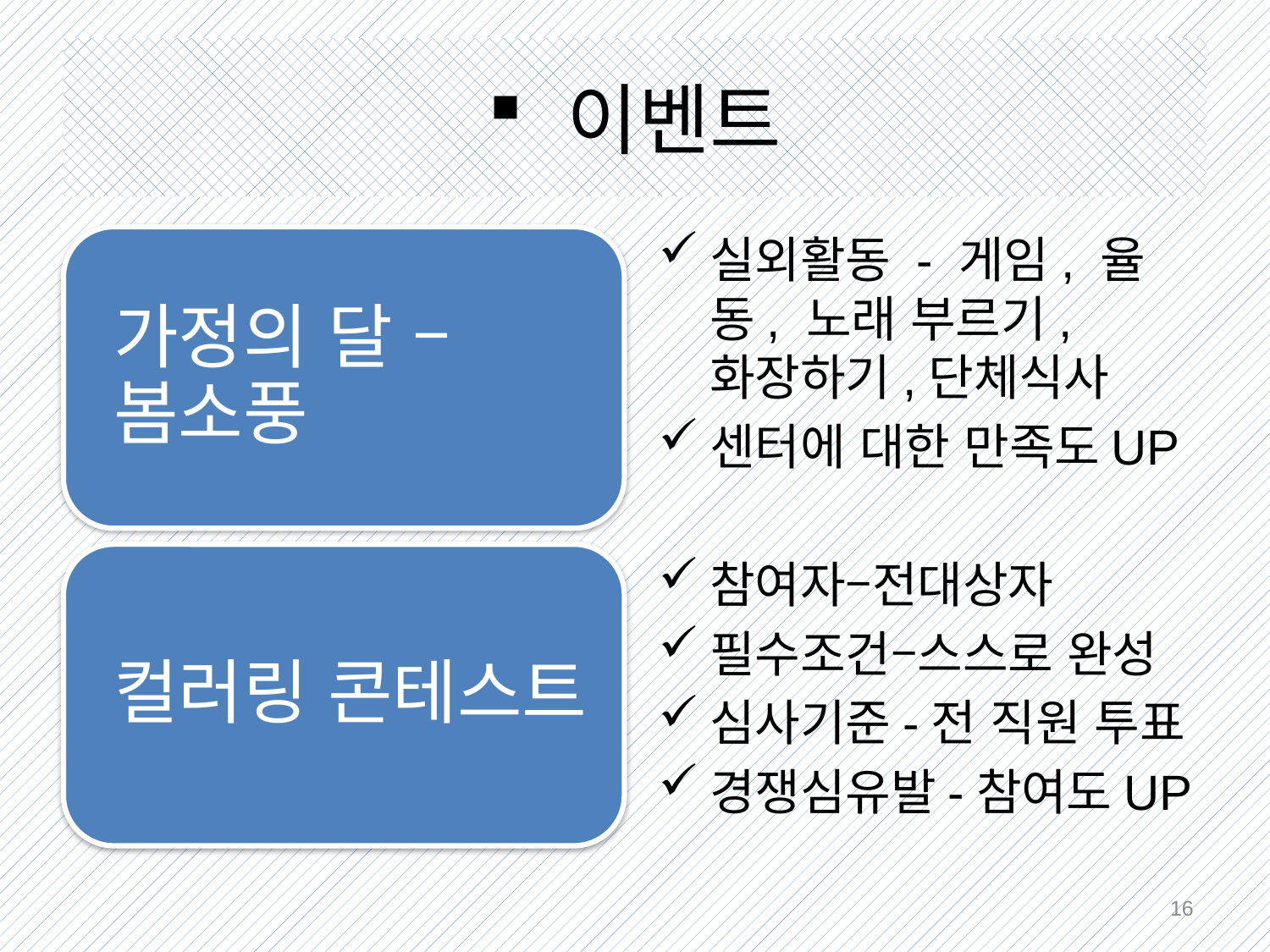

# 이벤트
가정의 달 – 봄소풍
컬러링 콘테스트
실외활동 - 게임, 율동, 노래 부르기, 화장하기,단체식사
센터에 대한 만족도UP

참여자–전대상자
필수조건–스스로 완성
심사기준-전 직원 투표
경쟁심유발-참여도UP
16